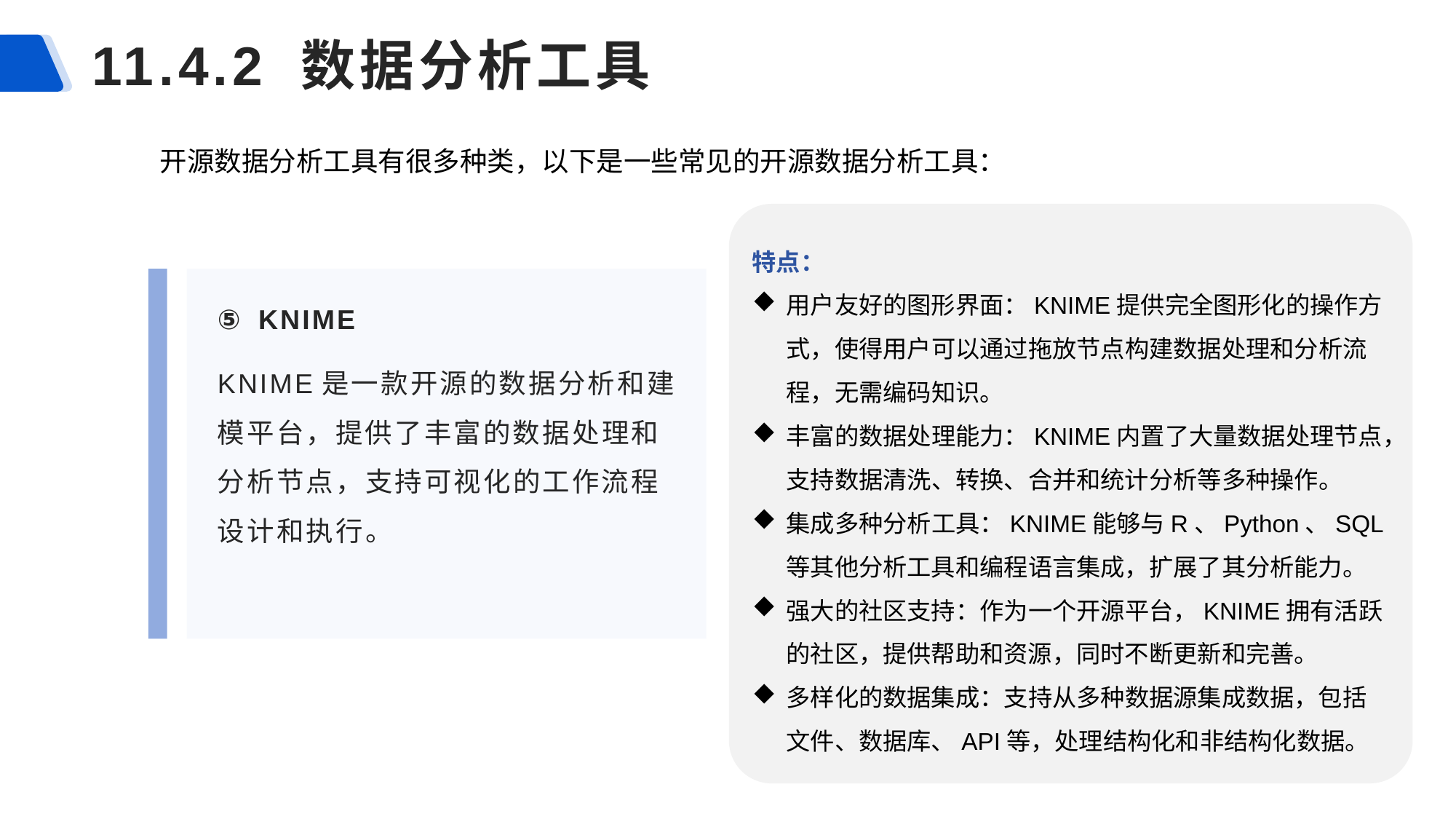

# 11.4.2 数据分析工具
开源数据分析工具有很多种类，以下是一些常见的开源数据分析工具：
特点：
用户友好的图形界面：KNIME提供完全图形化的操作方式，使得用户可以通过拖放节点构建数据处理和分析流程，无需编码知识。
丰富的数据处理能力：KNIME内置了大量数据处理节点，支持数据清洗、转换、合并和统计分析等多种操作。
集成多种分析工具：KNIME能够与R、Python、SQL等其他分析工具和编程语言集成，扩展了其分析能力。
强大的社区支持：作为一个开源平台，KNIME拥有活跃的社区，提供帮助和资源，同时不断更新和完善。
多样化的数据集成：支持从多种数据源集成数据，包括文件、数据库、API等，处理结构化和非结构化数据。

KNIME
KNIME是一款开源的数据分析和建模平台，提供了丰富的数据处理和分析节点，支持可视化的工作流程设计和执行。